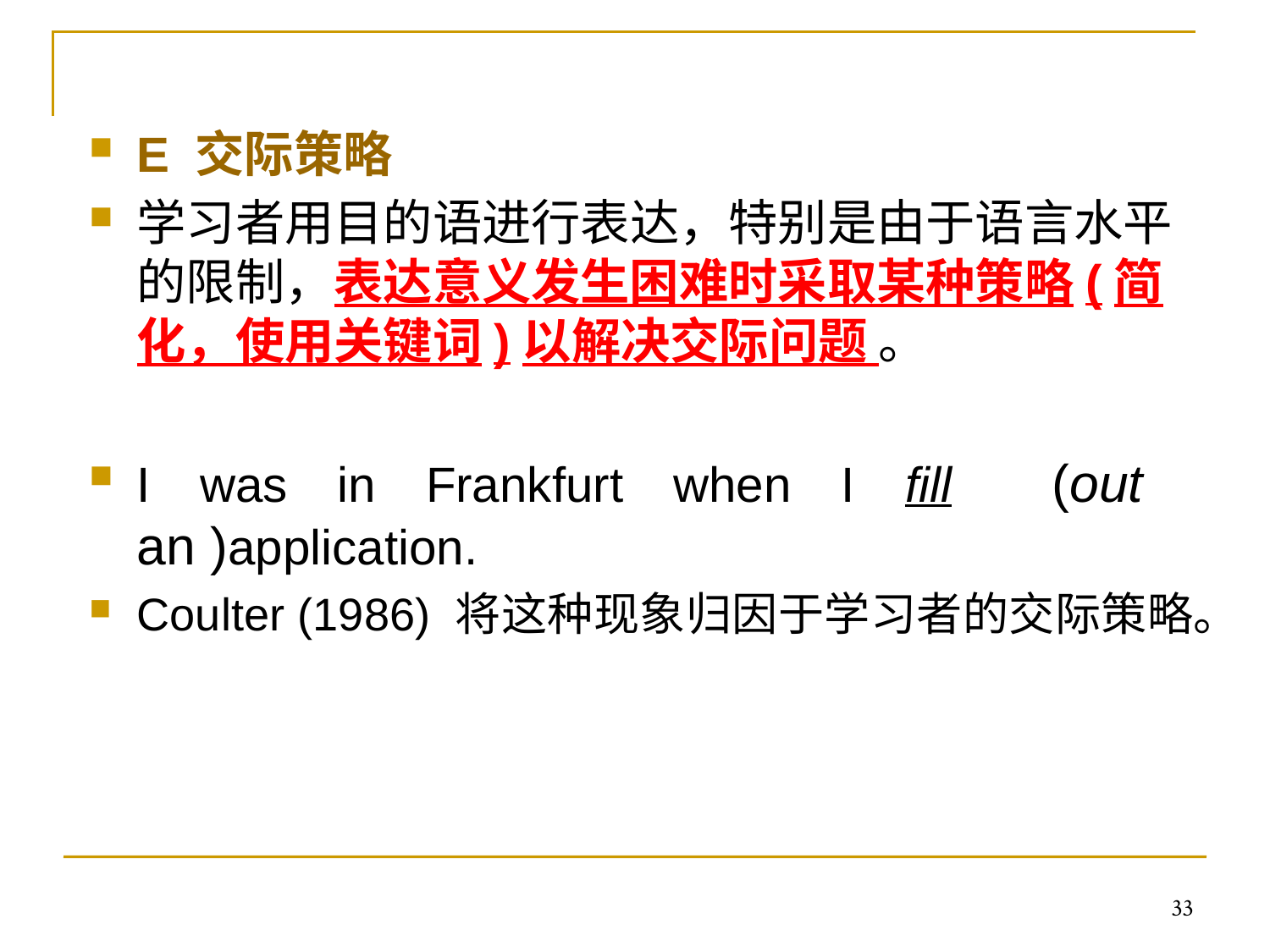

E 交际策略
学习者用目的语进行表达，特别是由于语言水平的限制，表达意义发生困难时采取某种策略(简化，使用关键词)以解决交际问题 。

I was in Frankfurt when I fill  (out  an )application.
Coulter (1986) 将这种现象归因于学习者的交际策略。
33